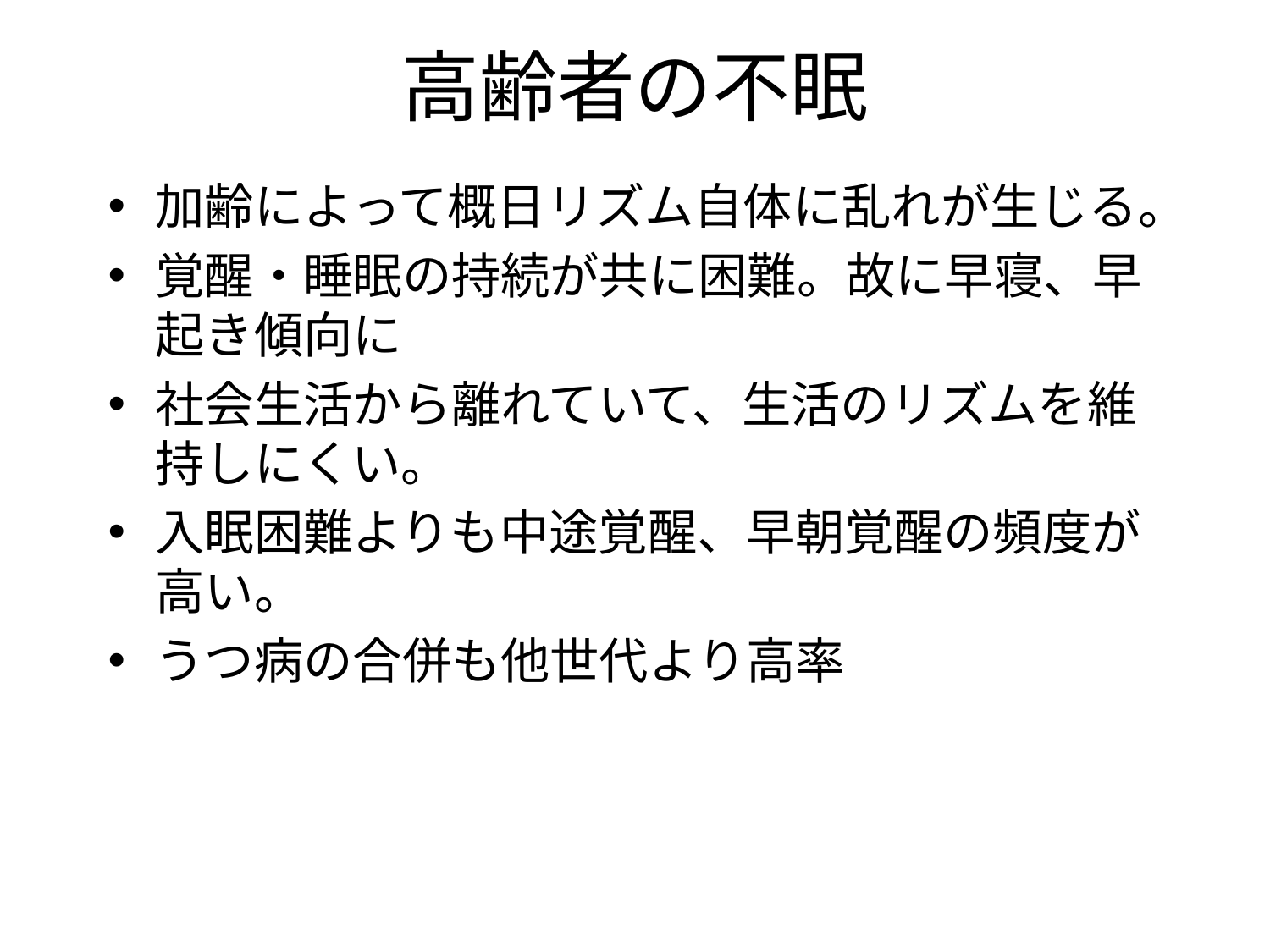

# 高齢者の不眠
加齢によって概日リズム自体に乱れが生じる。
覚醒・睡眠の持続が共に困難。故に早寝、早起き傾向に
社会生活から離れていて、生活のリズムを維持しにくい。
入眠困難よりも中途覚醒、早朝覚醒の頻度が高い。
うつ病の合併も他世代より高率